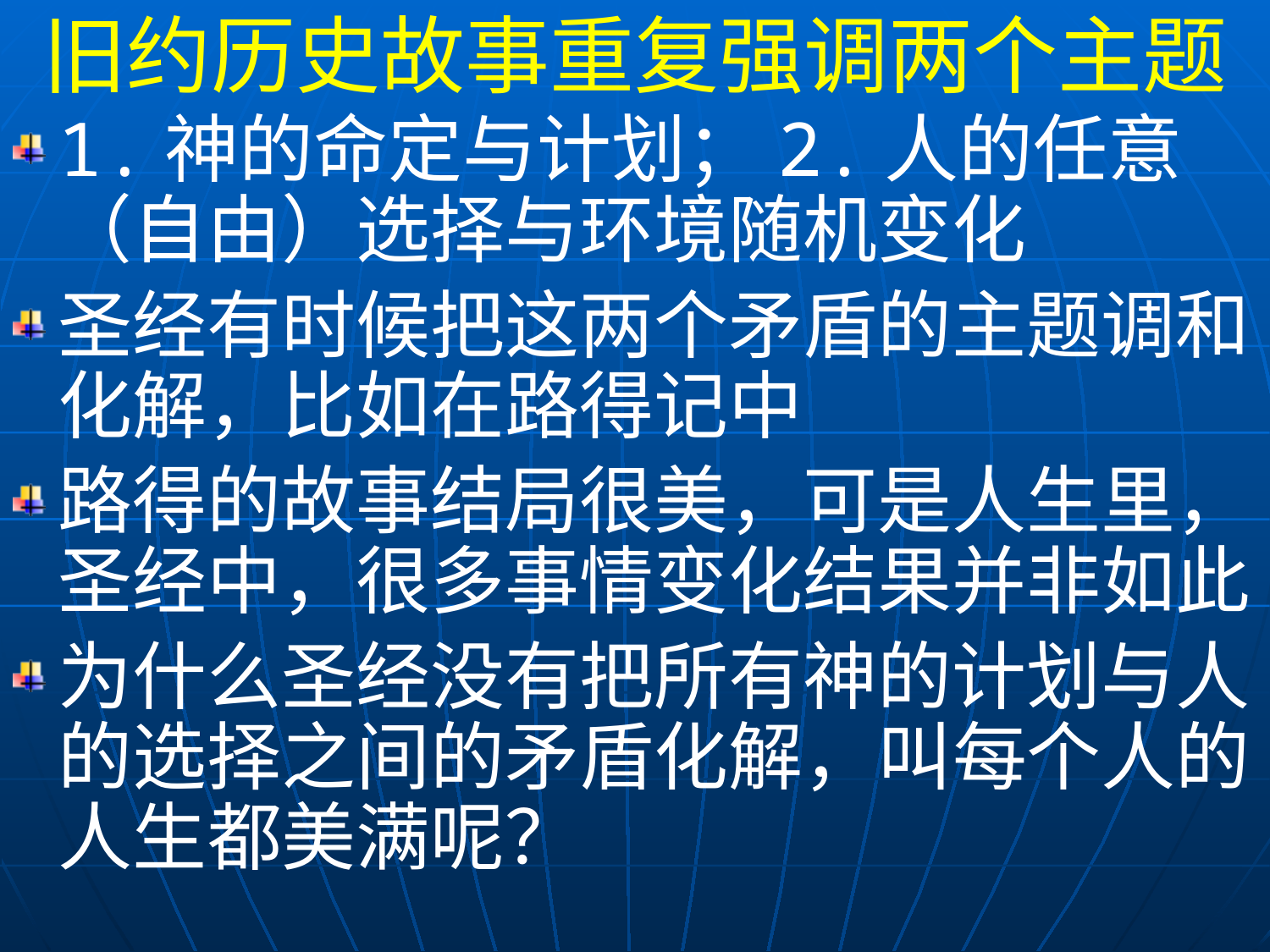

旧约历史故事重复强调两个主题
1.神的命定与计划；2.人的任意（自由）选择与环境随机变化
圣经有时候把这两个矛盾的主题调和化解，比如在路得记中
路得的故事结局很美，可是人生里，圣经中，很多事情变化结果并非如此
为什么圣经没有把所有神的计划与人的选择之间的矛盾化解，叫每个人的人生都美满呢？